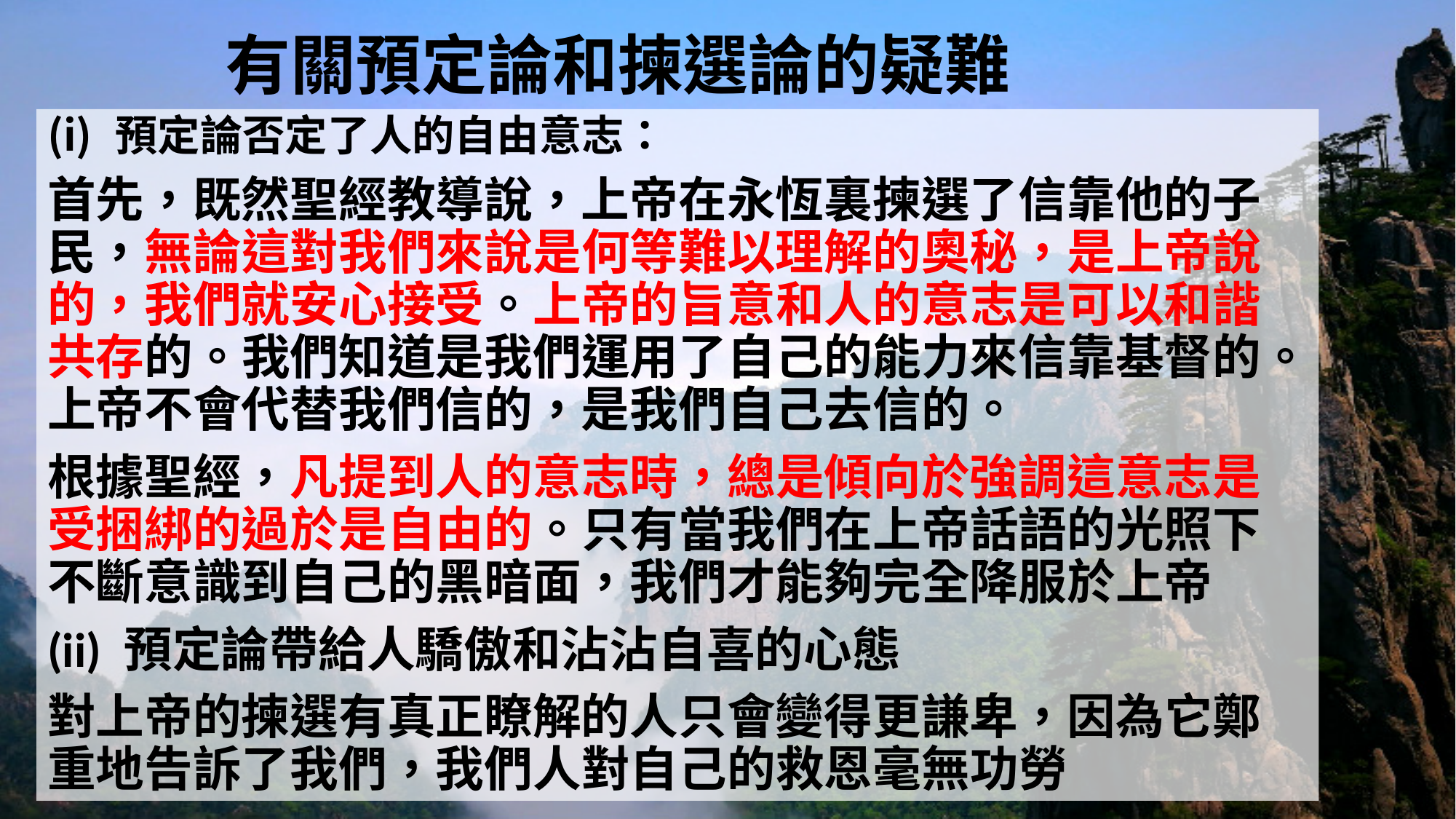

# 有關預定論和揀選論的疑難
預定論否定了人的自由意志：
首先，既然聖經教導說，上帝在永恆裏揀選了信靠他的子民，無論這對我們來說是何等難以理解的奧秘，是上帝說的，我們就安心接受。上帝的旨意和人的意志是可以和諧共存的。我們知道是我們運用了自己的能力來信靠基督的。上帝不會代替我們信的，是我們自己去信的。
根據聖經，凡提到人的意志時，總是傾向於強調這意志是受捆綁的過於是自由的。只有當我們在上帝話語的光照下不斷意識到自己的黑暗面，我們才能夠完全降服於上帝
(ii) 預定論帶給人驕傲和沾沾自喜的心態
對上帝的揀選有真正瞭解的人只會變得更謙卑，因為它鄭重地告訴了我們，我們人對自己的救恩毫無功勞